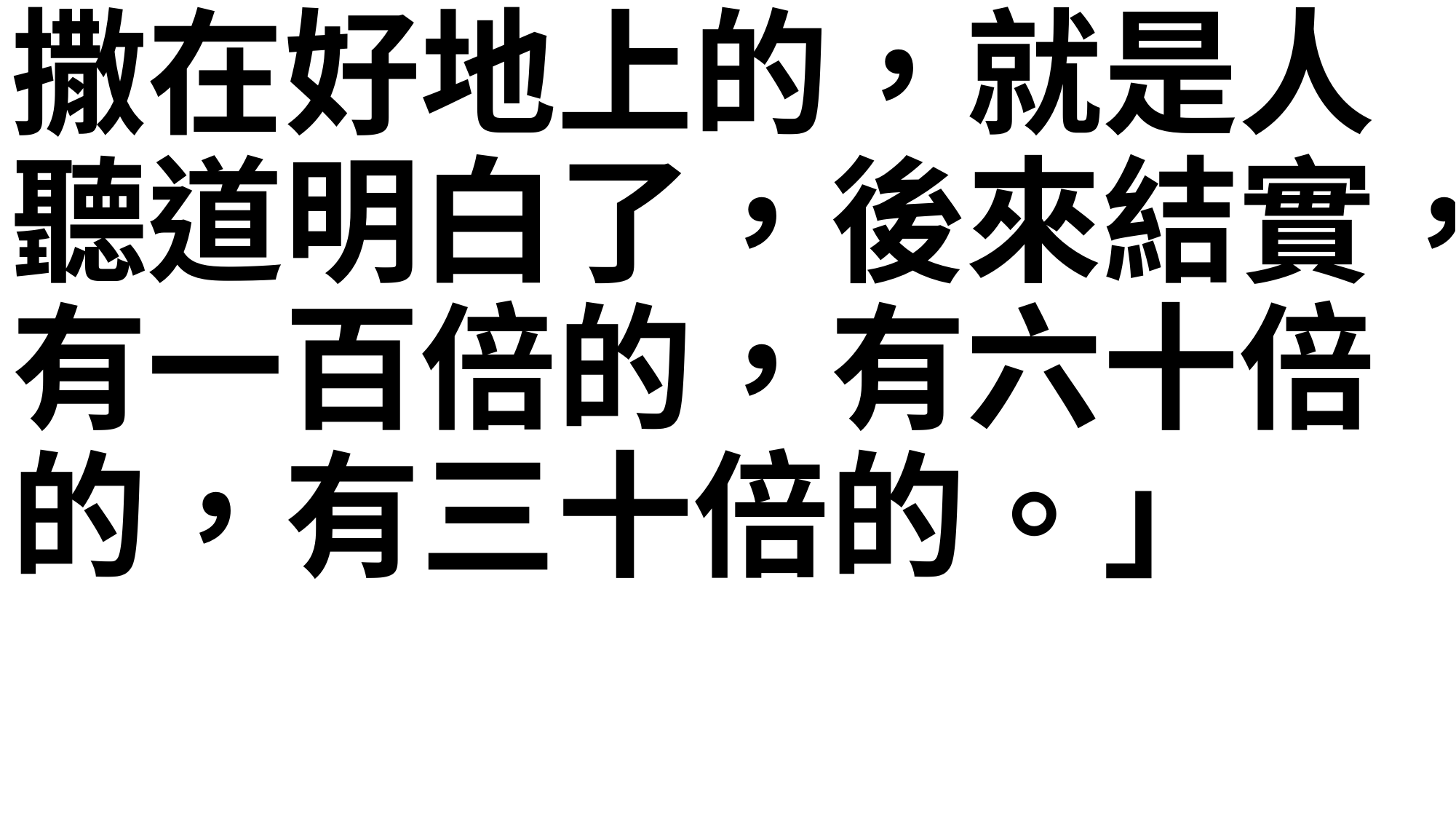

撒在好地上的，就是人聽道明白了，後來結實，有一百倍的，有六十倍的，有三十倍的。」